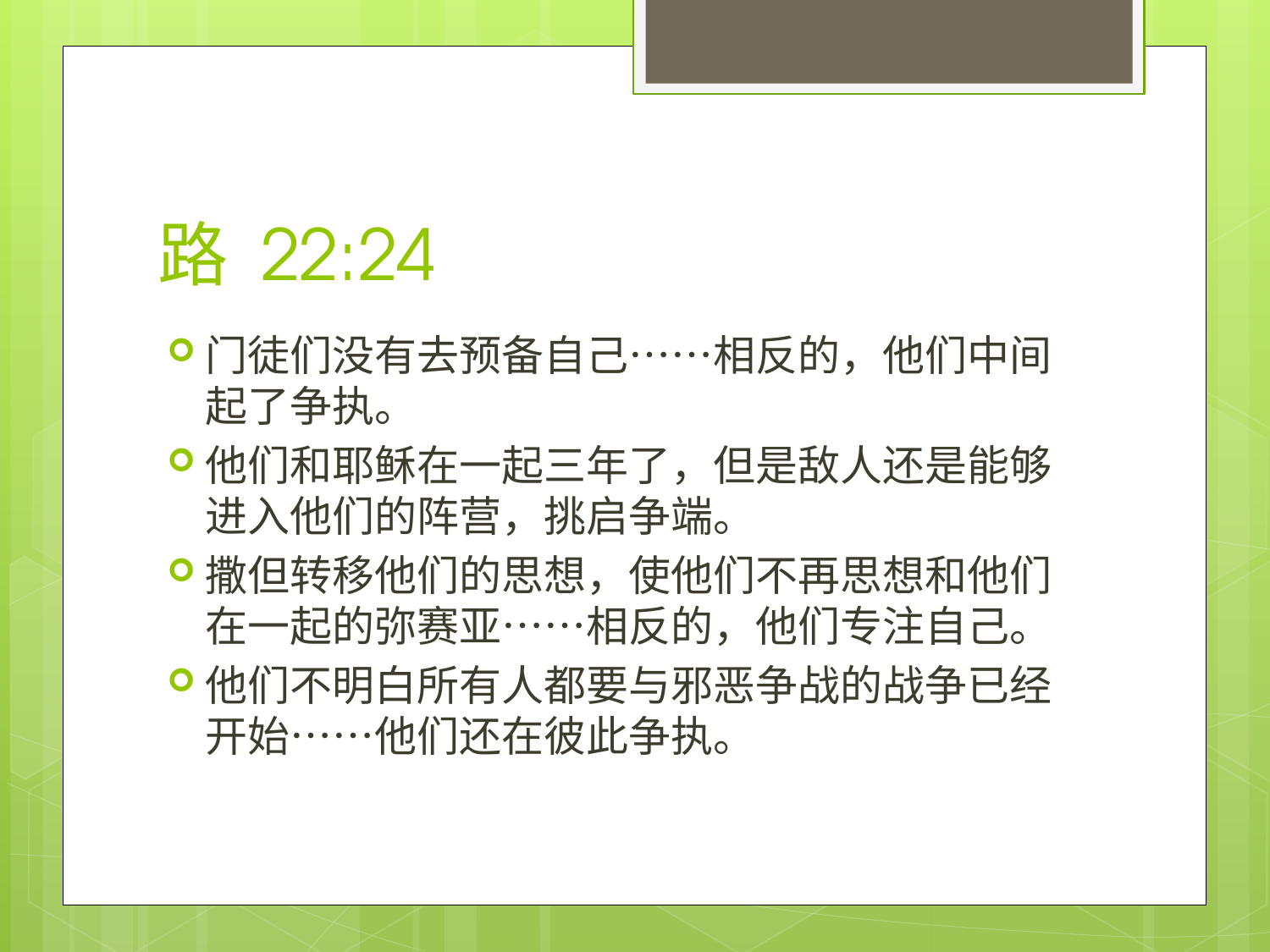

# 路 22:24
门徒们没有去预备自己……相反的，他们中间起了争执。
他们和耶稣在一起三年了，但是敌人还是能够进入他们的阵营，挑启争端。
撒但转移他们的思想，使他们不再思想和他们在一起的弥赛亚……相反的，他们专注自己。
他们不明白所有人都要与邪恶争战的战争已经开始……他们还在彼此争执。